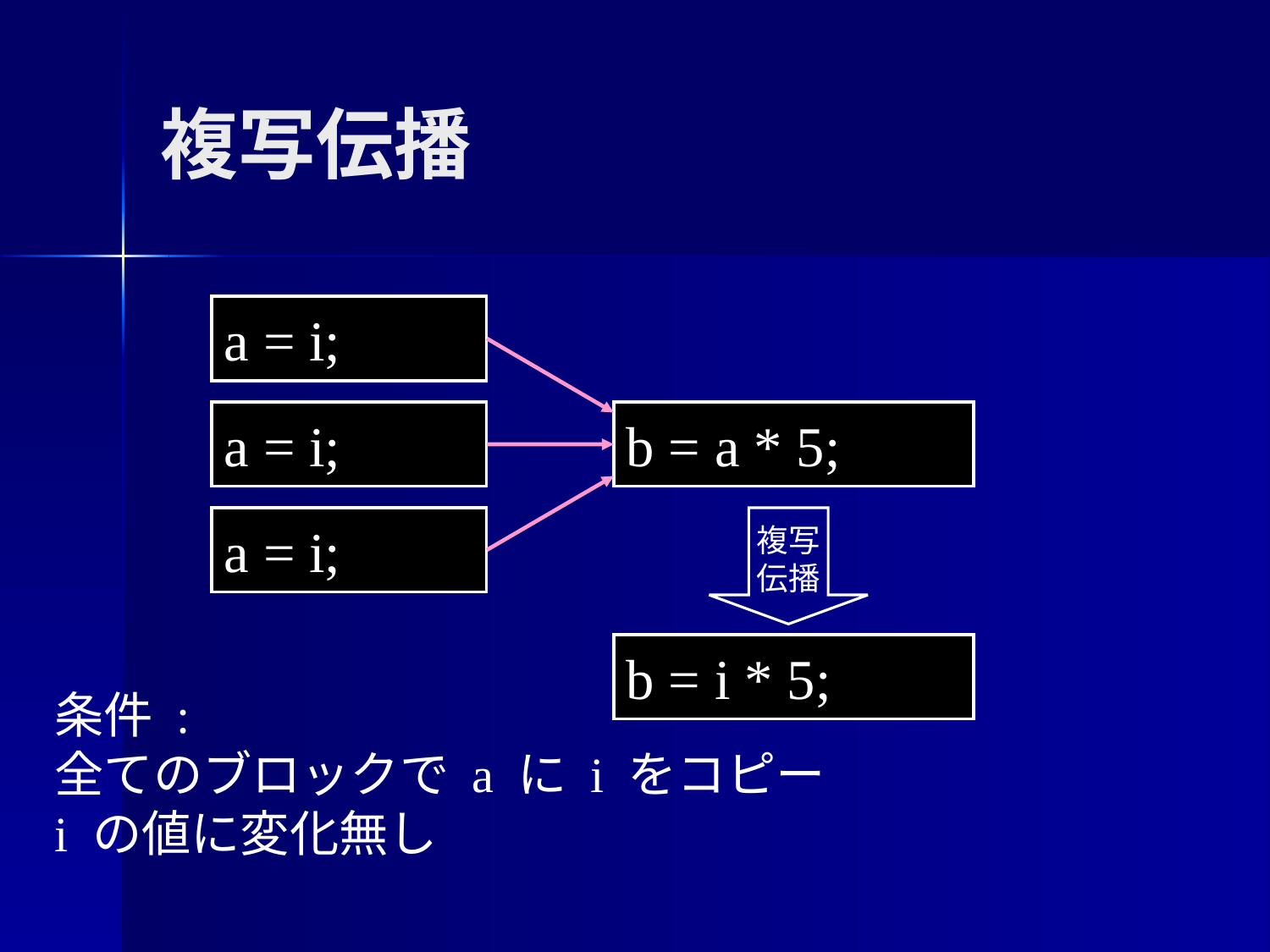

複写伝播
a = i;

a = i;
b = a * 5;

a = i;
複写
伝播
b = i * 5;
条件 :
全てのブロックで a に i をコピー
i の値に変化無し